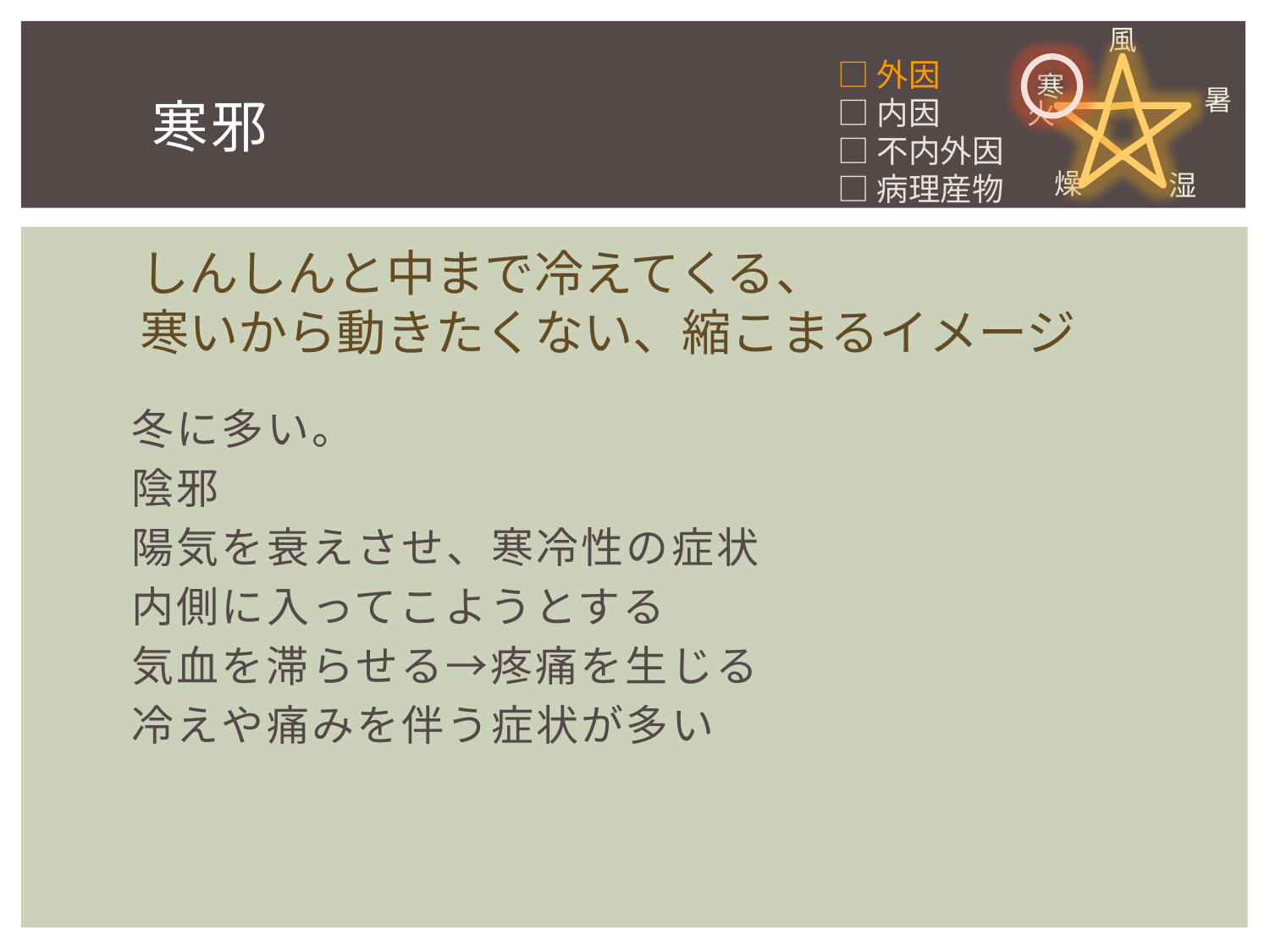

風

寒
暑
火
燥
湿
□外因
□内因
□不内外因
□病理産物

# 寒邪
しんしんと中まで冷えてくる、
寒いから動きたくない、縮こまるイメージ
冬に多い。
陰邪
陽気を衰えさせ、寒冷性の症状
内側に入ってこようとする
気血を滞らせる→疼痛を生じる
冷えや痛みを伴う症状が多い